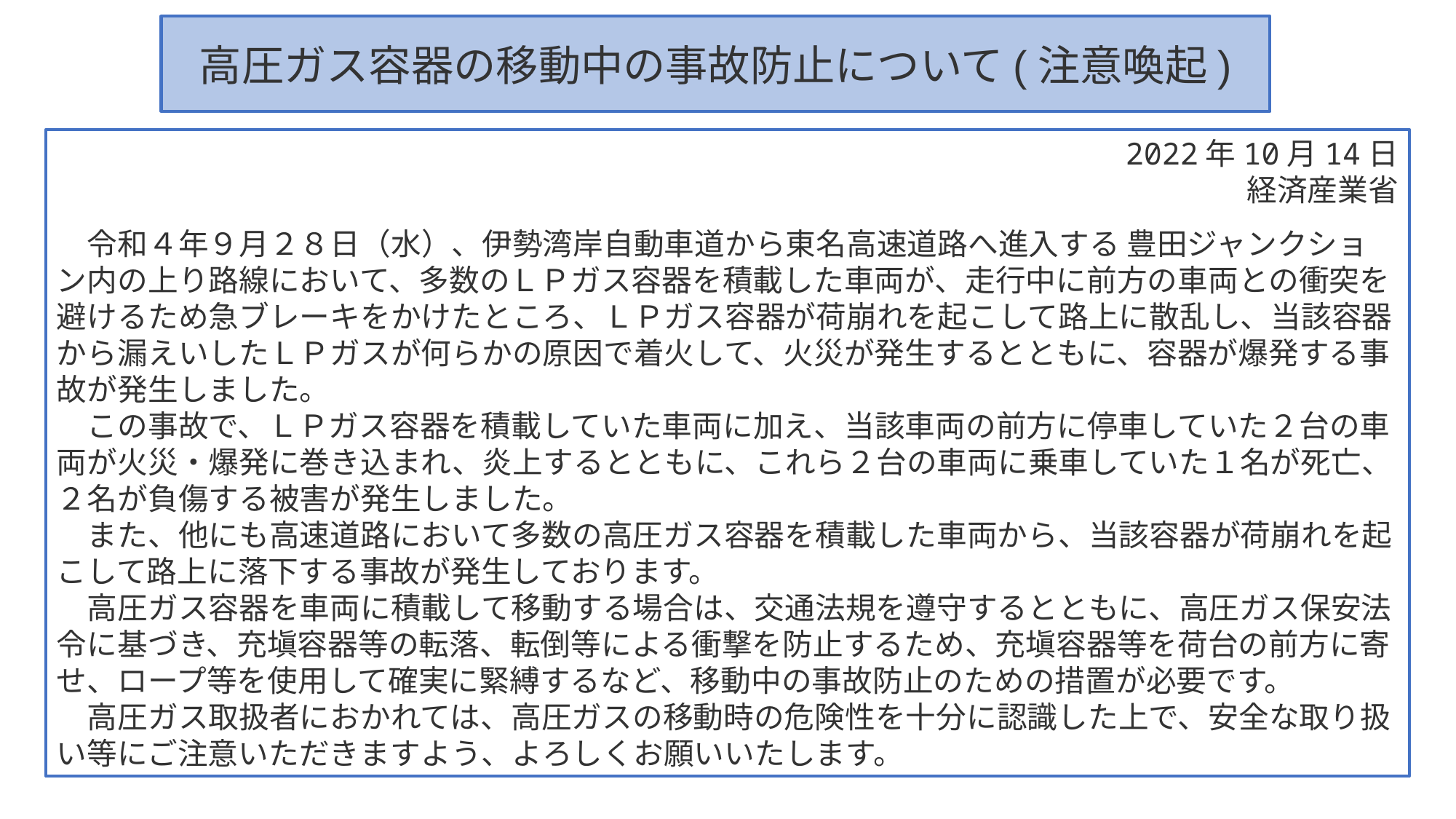

高圧ガス容器の移動中の事故防止について(注意喚起)
2022年10月14日
経済産業省
　令和４年９月２８日（水）、伊勢湾岸自動車道から東名高速道路へ進入する 豊田ジャンクション内の上り路線において、多数のＬＰガス容器を積載した車両が、走行中に前方の車両との衝突を避けるため急ブレーキをかけたところ、ＬＰガス容器が荷崩れを起こして路上に散乱し、当該容器から漏えいしたＬＰガスが何らかの原因で着火して、火災が発生するとともに、容器が爆発する事故が発生しました。
　この事故で、ＬＰガス容器を積載していた車両に加え、当該車両の前方に停車していた２台の車両が火災・爆発に巻き込まれ、炎上するとともに、これら２台の車両に乗車していた１名が死亡、２名が負傷する被害が発生しました。
　また、他にも高速道路において多数の高圧ガス容器を積載した車両から、当該容器が荷崩れを起こして路上に落下する事故が発生しております。
　高圧ガス容器を車両に積載して移動する場合は、交通法規を遵守するとともに、高圧ガス保安法令に基づき、充塡容器等の転落、転倒等による衝撃を防止するため、充塡容器等を荷台の前方に寄せ、ロープ等を使用して確実に緊縛するなど、移動中の事故防止のための措置が必要です。
　高圧ガス取扱者におかれては、高圧ガスの移動時の危険性を十分に認識した上で、安全な取り扱い等にご注意いただきますよう、よろしくお願いいたします。